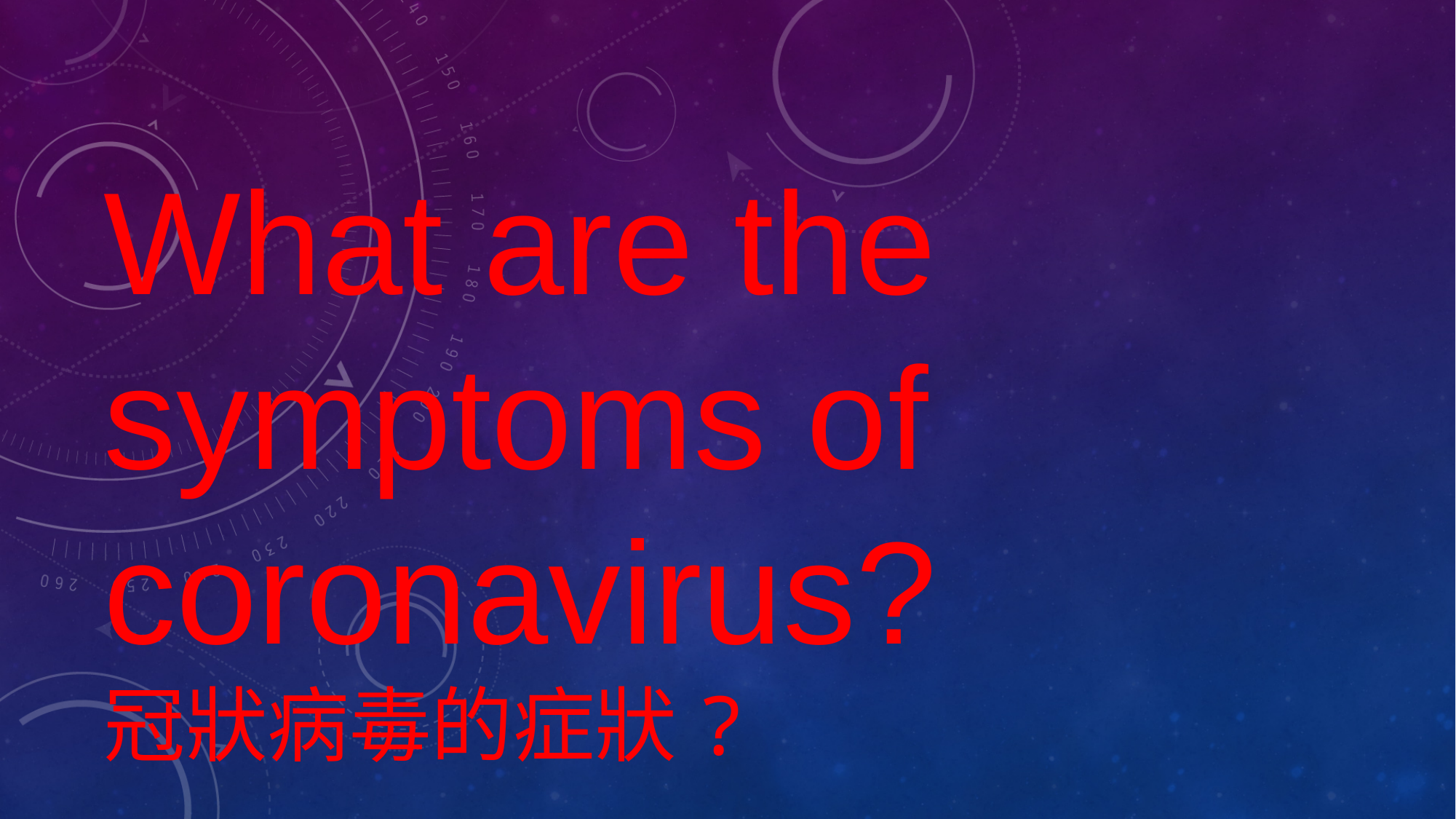

What are the symptoms of coronavirus?
冠狀病毒的症狀?